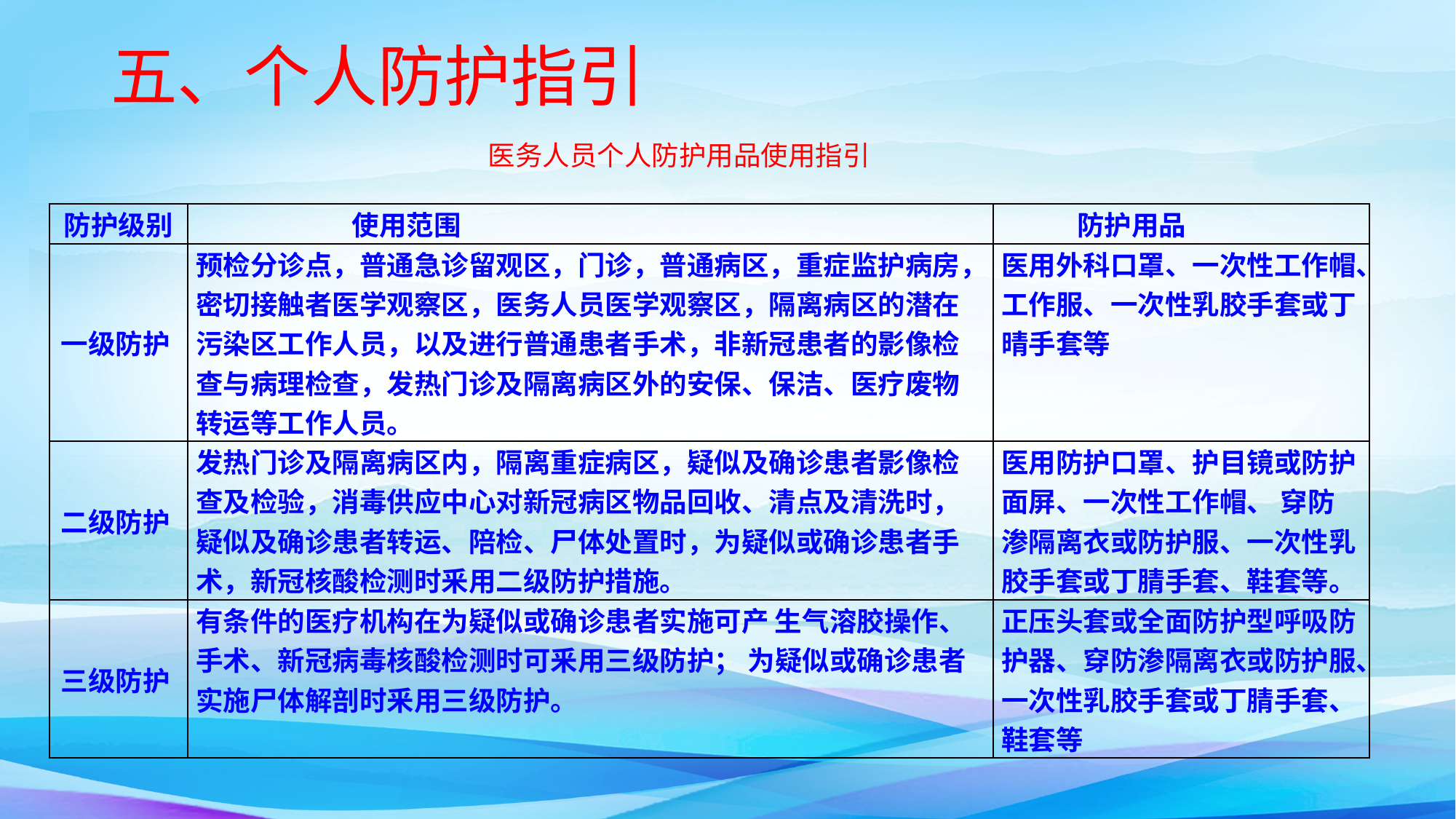

# 五、个人防护指引
医务人员个人防护用品使用指引
| 防护级别 | 使用范围 | 防护用品 |
| --- | --- | --- |
| 一级防护 | 预检分诊点，普通急诊留观区，门诊，普通病区，重症监护病房，密切接触者医学观察区，医务人员医学观察区，隔离病区的潜在污染区工作人员，以及进行普通患者手术，非新冠患者的影像检查与病理检查，发热门诊及隔离病区外的安保、保洁、医疗废物转运等工作人员。 | 医用外科口罩、一次性工作帽、工作服、一次性乳胶手套或丁晴手套等 |
| 二级防护 | 发热门诊及隔离病区内，隔离重症病区，疑似及确诊患者影像检查及检验，消毒供应中心对新冠病区物品回收、清点及清洗时，疑似及确诊患者转运、陪检、尸体处置时，为疑似或确诊患者手术，新冠核酸检测时釆用二级防护措施。 | 医用防护口罩、护目镜或防护面屏、一次性工作帽、 穿防渗隔离衣或防护服、一次性乳胶手套或丁腈手套、鞋套等。 |
| 三级防护 | 有条件的医疗机构在为疑似或确诊患者实施可产 生气溶胶操作、手术、新冠病毒核酸检测时可釆用三级防护； 为疑似或确诊患者实施尸体解剖时釆用三级防护。 | 正压头套或全面防护型呼吸防护器、穿防渗隔离衣或防护服、一次性乳胶手套或丁腈手套、鞋套等 |